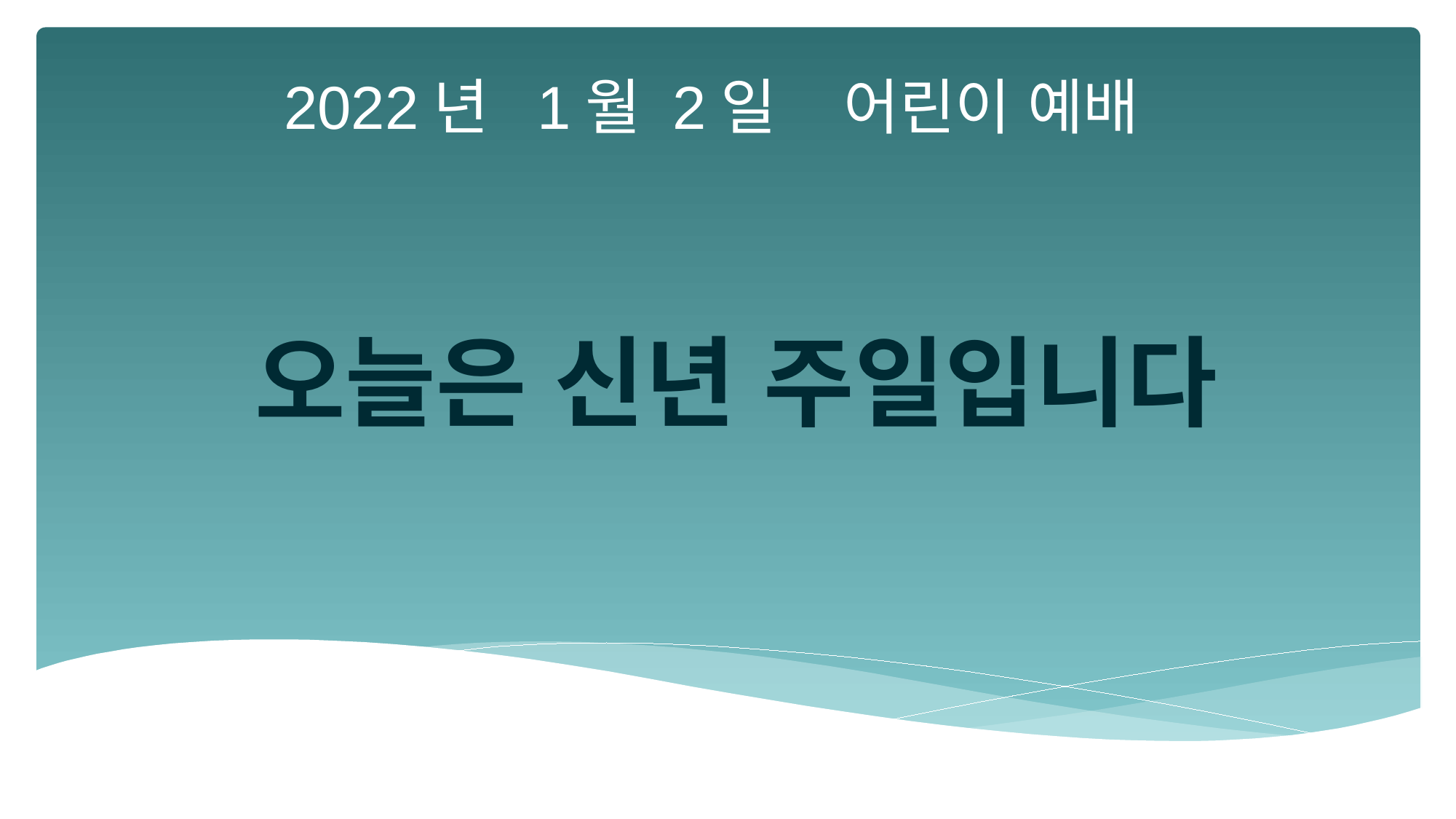

2022년  1월 2일    어린이 예배
오늘은 신년 주일입니다